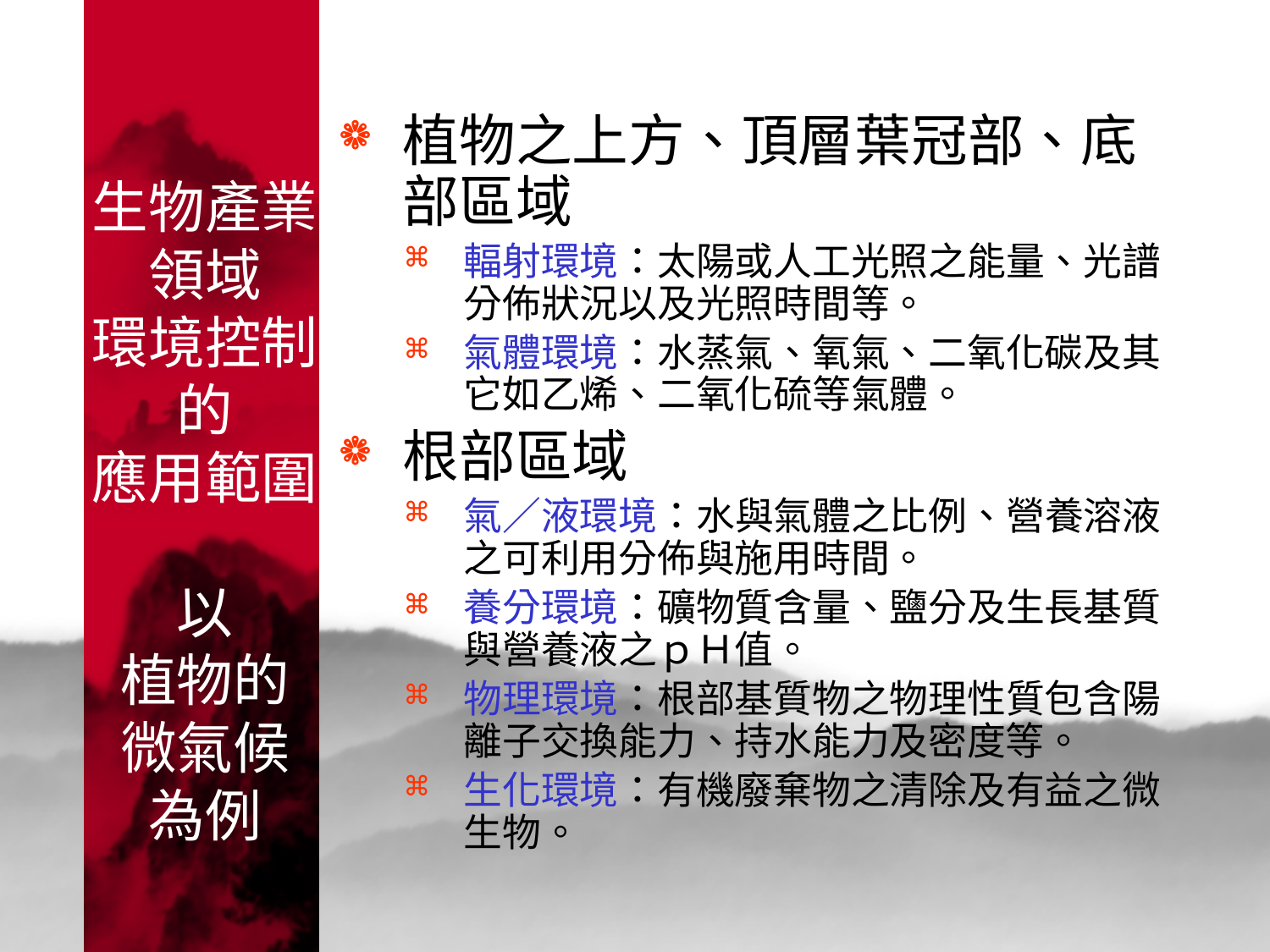

# 生物產業領域 環境控制的 應用範圍 以 植物的 微氣候 為例
植物之上方、頂層葉冠部、底部區域
輻射環境：太陽或人工光照之能量、光譜分佈狀況以及光照時間等。
氣體環境：水蒸氣、氧氣、二氧化碳及其它如乙烯、二氧化硫等氣體。
根部區域
氣／液環境：水與氣體之比例、營養溶液之可利用分佈與施用時間。
養分環境：礦物質含量、鹽分及生長基質與營養液之ｐＨ值。
物理環境：根部基質物之物理性質包含陽離子交換能力、持水能力及密度等。
生化環境：有機廢棄物之清除及有益之微生物。